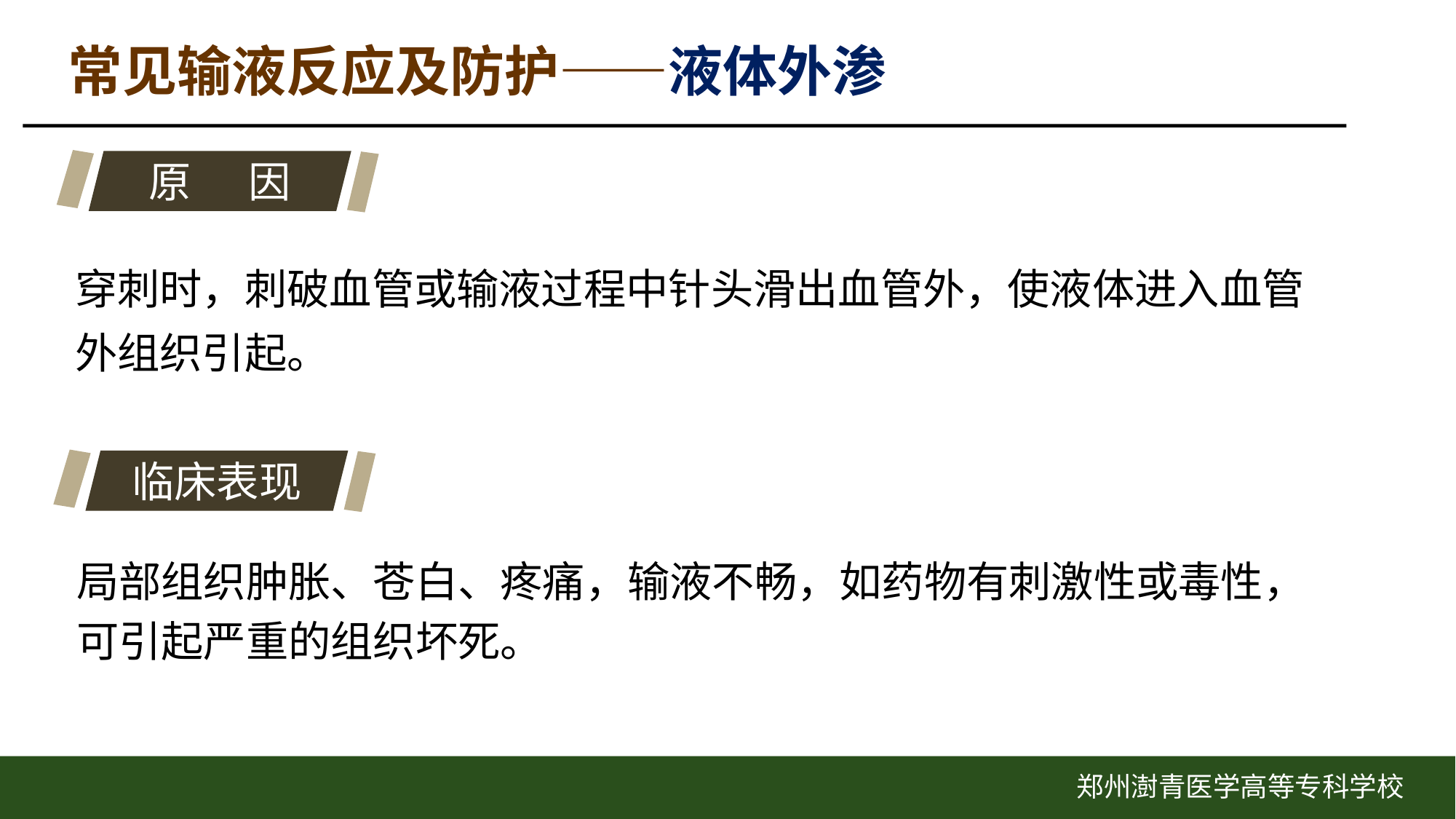

常见输液反应及防护——液体外渗

原      因

穿刺时，刺破血管或输液过程中针头滑出血管外，使液体进入血管外组织引起。

临床表现

局部组织肿胀、苍白、疼痛，输液不畅，如药物有刺激性或毒性，
可引起严重的组织坏死。
郑州澍青医学高等专科学校